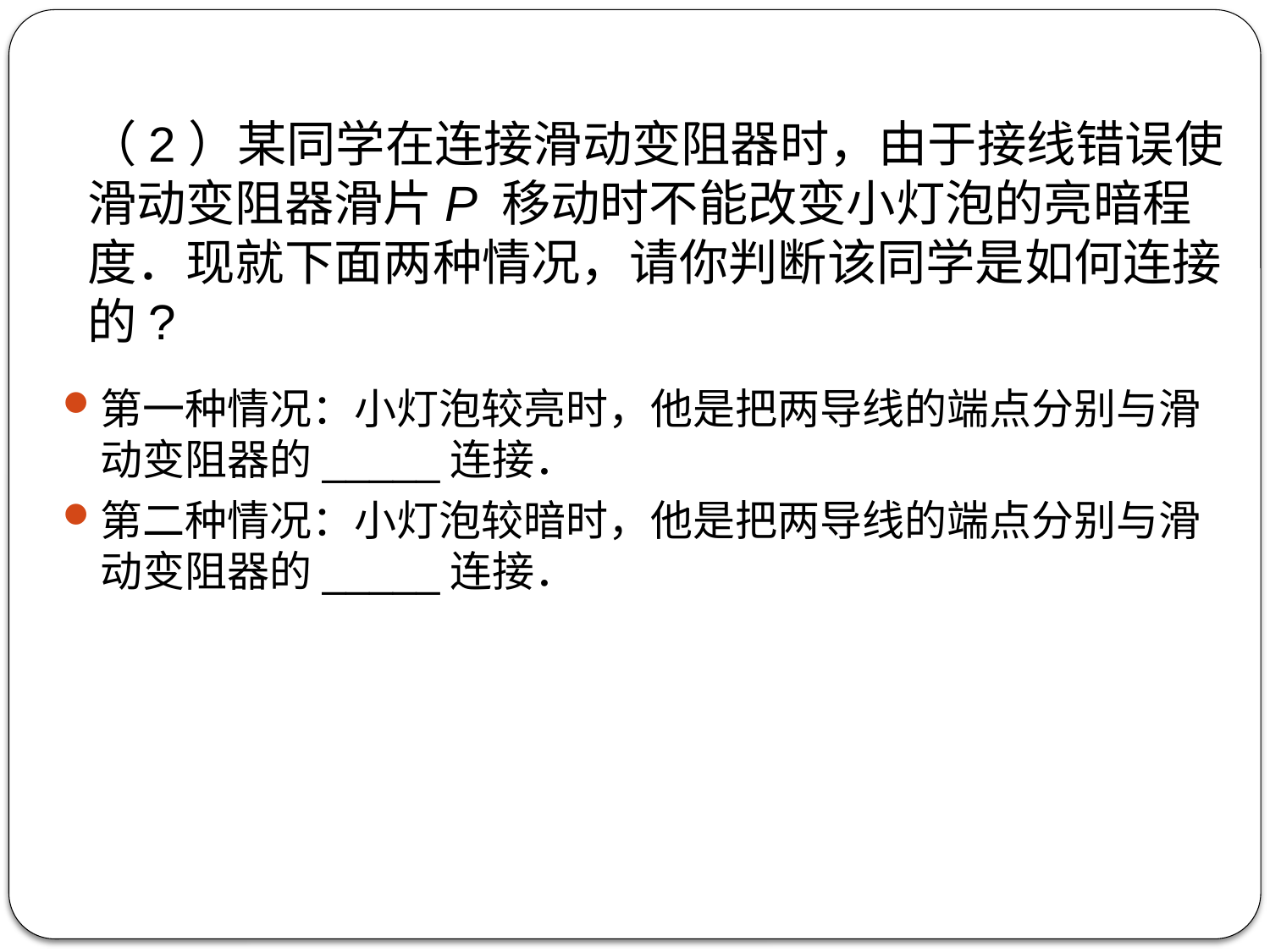

（2）某同学在连接滑动变阻器时，由于接线错误使滑动变阻器滑片P 移动时不能改变小灯泡的亮暗程度．现就下面两种情况，请你判断该同学是如何连接的?
第一种情况：小灯泡较亮时，他是把两导线的端点分别与滑动变阻器的_____连接．
第二种情况：小灯泡较暗时，他是把两导线的端点分别与滑动变阻器的_____连接．